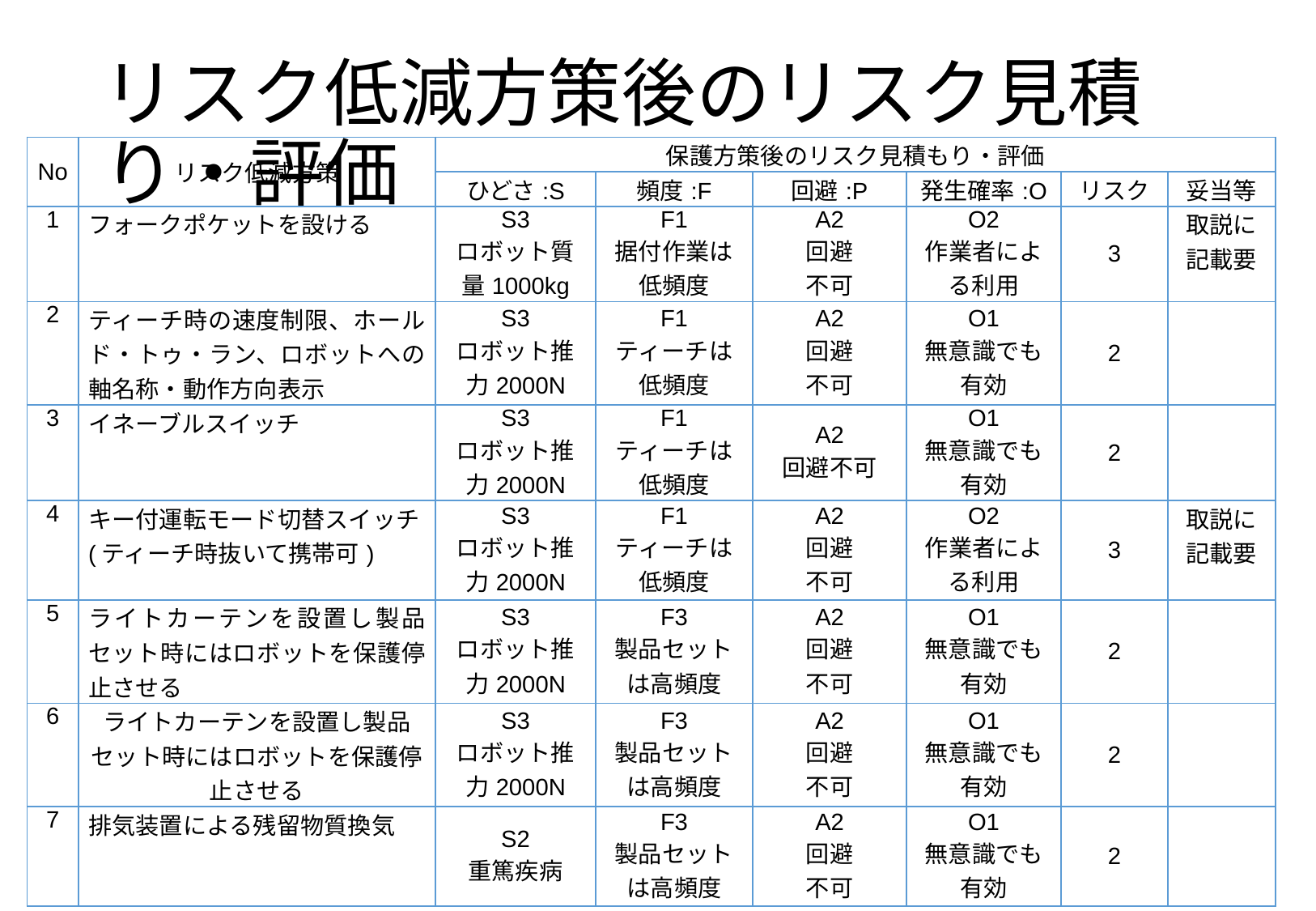

# リスク低減方策後のリスク見積り・評価
| No | リスク低減方策 | 保護方策後のリスク見積もり・評価 |  |  |  |  |  |
| --- | --- | --- | --- | --- | --- | --- | --- |
|  |  | ひどさ:S | 頻度:F | 回避:P | 発生確率:O | リスク | 妥当等 |
| 1 | フォークポケットを設ける | S3 ロボット質量1000kg | F1 据付作業は低頻度 | A2 回避 不可 | O2 作業者による利用 | 3 | 取説に記載要 |
| 2 | ティーチ時の速度制限、ホールド・トゥ・ラン、ロボットへの軸名称・動作方向表示 | S3 ロボット推力2000N | F1 ティーチは低頻度 | A2 回避 不可 | O1 無意識でも有効 | 2 |  |
| 3 | イネーブルスイッチ | S3 ロボット推力2000N | F1 ティーチは低頻度 | A2 回避不可 | O1 無意識でも有効 | 2 |  |
| 4 | キー付運転モード切替スイッチ (ティーチ時抜いて携帯可) | S3 ロボット推力2000N | F1 ティーチは低頻度 | A2 回避 不可 | O2 作業者による利用 | 3 | 取説に記載要 |
| 5 | ライトカーテンを設置し製品セット時にはロボットを保護停止させる | S3 ロボット推力2000N | F3 製品セットは高頻度 | A2 回避 不可 | O1 無意識でも有効 | 2 |  |
| 6 | ライトカーテンを設置し製品セット時にはロボットを保護停止させる | S3 ロボット推力2000N | F3 製品セットは高頻度 | A2 回避 不可 | O1 無意識でも有効 | 2 |  |
| 7 | 排気装置による残留物質換気 | S2 重篤疾病 | F3 製品セットは高頻度 | A2 回避 不可 | O1 無意識でも有効 | 2 |  |